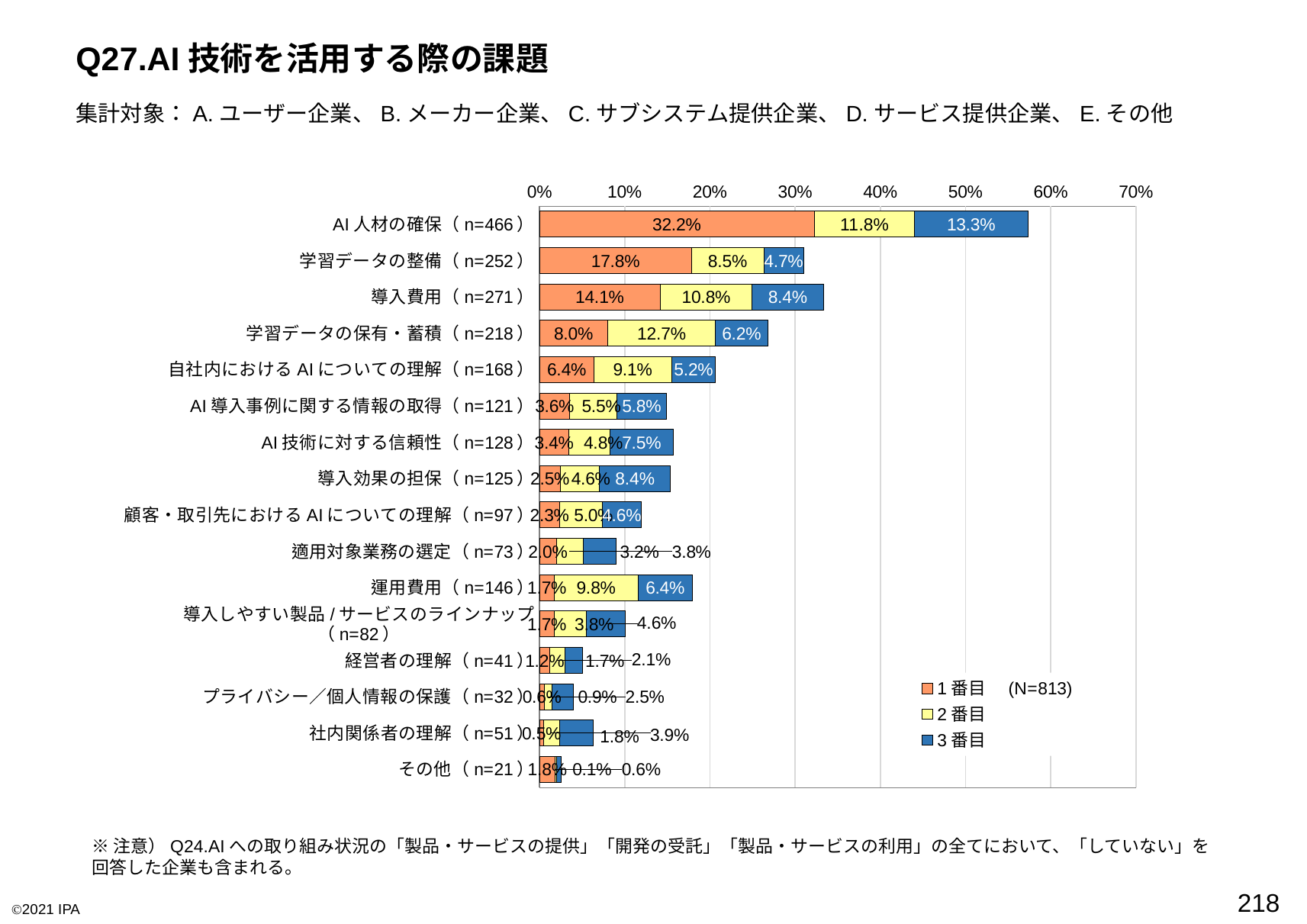

Q27.AI技術を活用する際の課題
集計対象：A.ユーザー企業、B.メーカー企業、C.サブシステム提供企業、D.サービス提供企業、E.その他

### Chart

| Category | 1番目　(N=813) | 2番目 | 3番目 |
|---|---|---|---|
| AI人材の確保（n=466） | 0.32226322263222634 | 0.11808118081180811 | 0.13284132841328414 |
| 学習データの整備（n=252） | 0.17835178351783518 | 0.08487084870848709 | 0.046740467404674045 |
| 導入費用（n=271） | 0.14145141451414514 | 0.10824108241082411 | 0.08364083640836409 |
| 学習データの保有・蓄積（n=218） | 0.07995079950799508 | 0.12669126691266913 | 0.06150061500615006 |
| 自社内におけるAIについての理解（n=168） | 0.06396063960639606 | 0.0910209102091021 | 0.05166051660516605 |
| AI導入事例に関する情報の取得（n=121） | 0.03567035670356704 | 0.055350553505535055 | 0.05781057810578106 |
| AI技術に対する信頼性（n=128） | 0.03444034440344403 | 0.04797047970479705 | 0.07503075030750307 |
| 導入効果の担保（n=125） | 0.024600246002460024 | 0.04551045510455105 | 0.08364083640836409 |
| 顧客・取引先におけるAIについての理解（n=97） | 0.023370233702337023 | 0.05043050430504305 | 0.04551045510455105 |
| 適用対象業務の選定（n=73） | 0.01968019680196802 | 0.03198031980319803 | 0.038130381303813035 |
| 運用費用（n=146） | 0.017220172201722016 | 0.0984009840098401 | 0.06396063960639606 |
| 導入しやすい製品/サービスのラインナップ（n=82） | 0.017220172201722016 | 0.038130381303813035 | 0.04551045510455105 |
| 経営者の理解（n=41） | 0.012300123001230012 | 0.017220172201722016 | 0.020910209102091022 |
| プライバシー／個人情報の保護（n=32） | 0.006150061500615006 | 0.008610086100861008 | 0.024600246002460024 |
| 社内関係者の理解（n=51） | 0.004920049200492005 | 0.01845018450184502 | 0.03936039360393604 |
| その他（n=21） | 0.01845018450184502 | 0.0012300123001230013 | 0.006150061500615006 |
※注意）Q24.AIへの取り組み状況の「製品・サービスの提供」「開発の受託」「製品・サービスの利用」の全てにおいて、「していない」を回答した企業も含まれる。